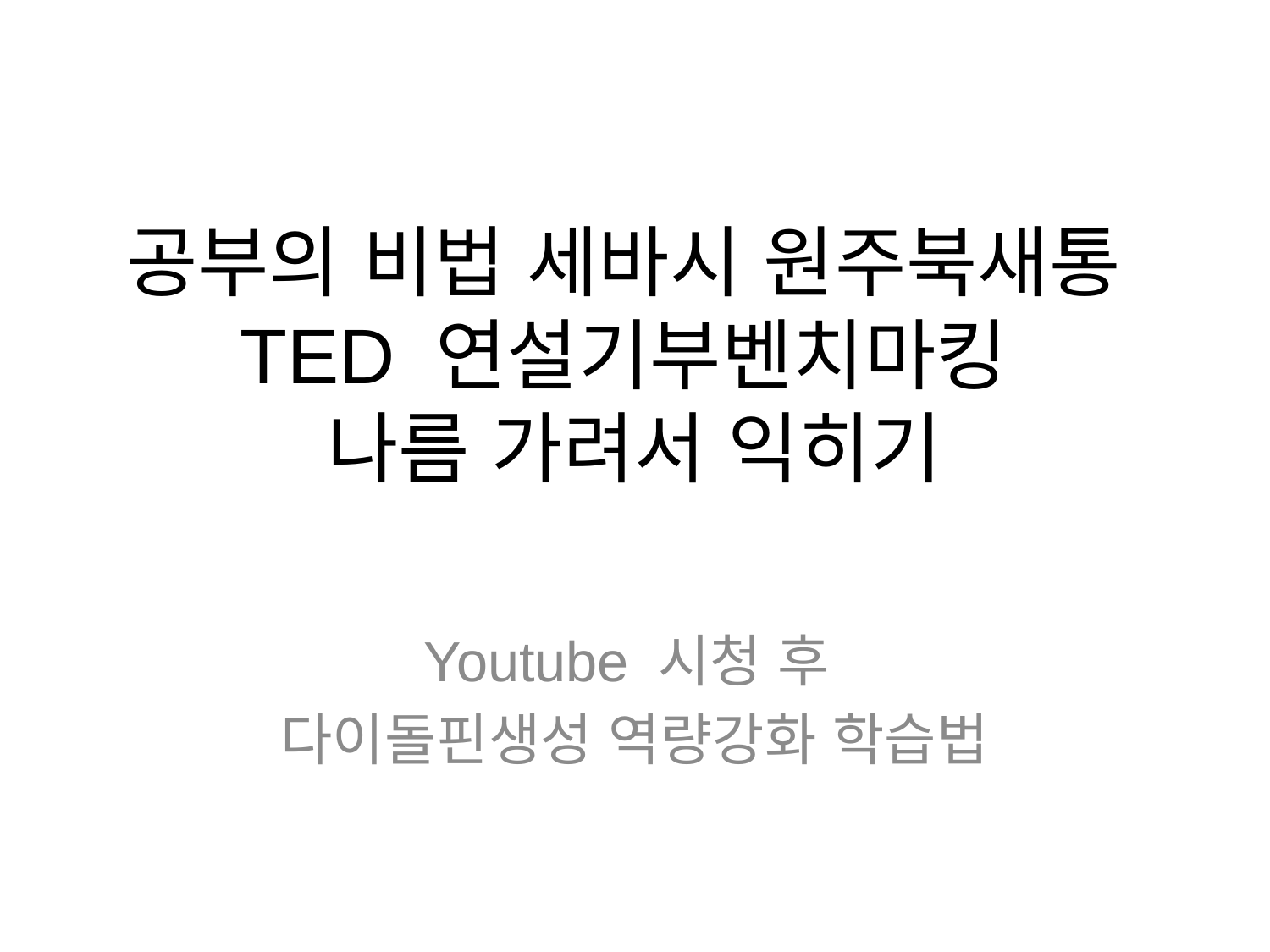

# 공부의 비법 세바시 원주북새통 TED 연설기부벤치마킹 나름 가려서 익히기

Youtube 시청 후
다이돌핀생성 역량강화 학습법